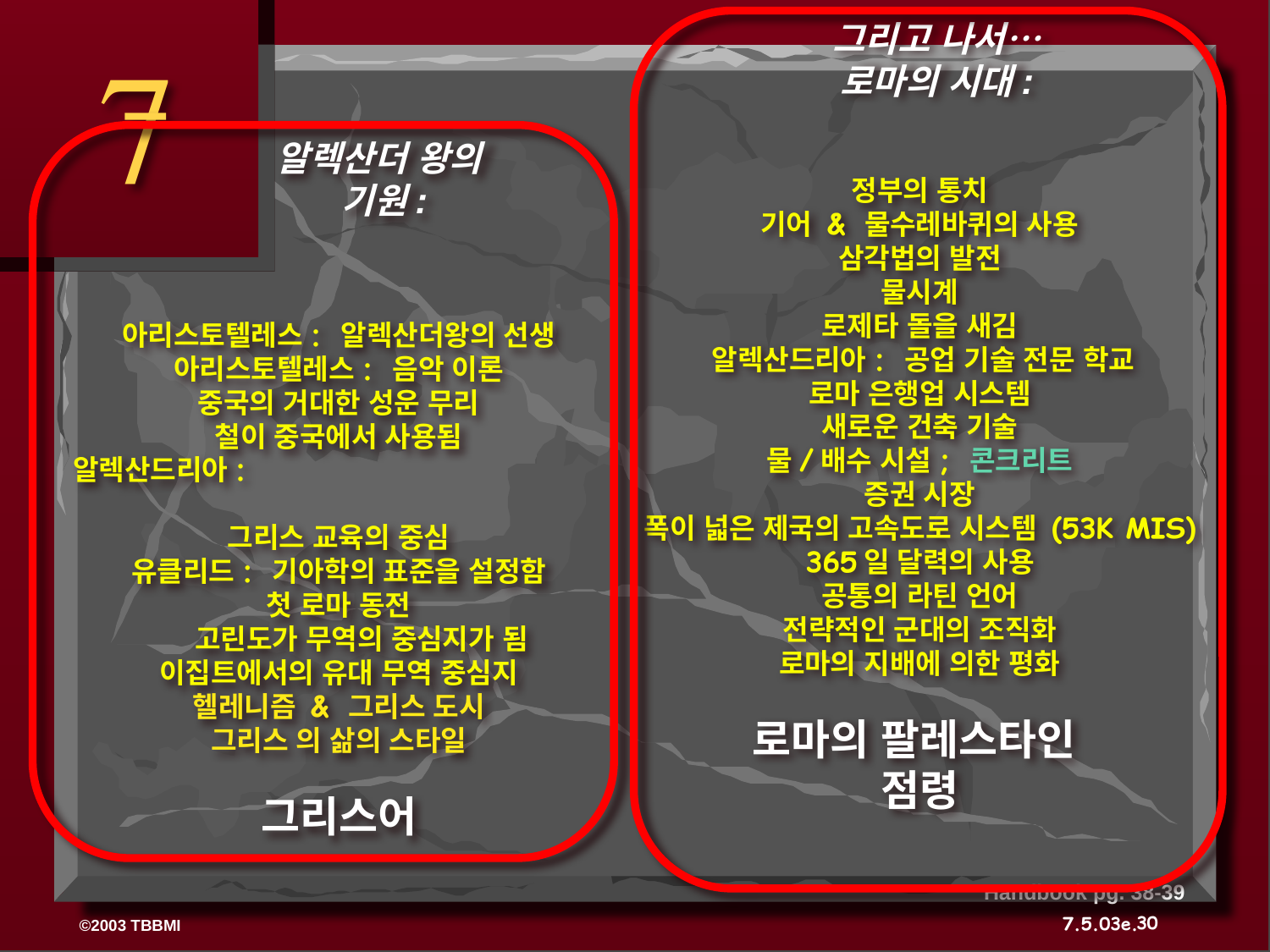

그리고 나서…
로마의 시대:

7

정부의 통치
기어 & 물수레바퀴의 사용
삼각법의 발전
물시계
로제타 돌을 새김
 알렉산드리아: 공업 기술 전문 학교
로마 은행업 시스템
새로운 건축 기술
물/배수 시설; 콘크리트
증권 시장
폭이 넓은 제국의 고속도로 시스템 (53K MIS)
365일 달력의 사용
공통의 라틴 언어
전략적인 군대의 조직화
로마의 지배에 의한 평화

로마의 팔레스타인
점령

알렉산더 왕의
기원:

아리스토텔레스: 알렉산더왕의 선생
아리스토텔레스: 음악 이론
중국의 거대한 성운 무리
철이 중국에서 사용됨
  알렉산드리아:
그리스 교육의 중심
유클리드: 기아학의 표준을 설정함
첫 로마 동전
     고린도가 무역의 중심지가 됨
이집트에서의 유대 무역 중심지
헬레니즘 & 그리스 도시
그리스 의 삶의 스타일

그리스어
Handbook pg. 38-39
30